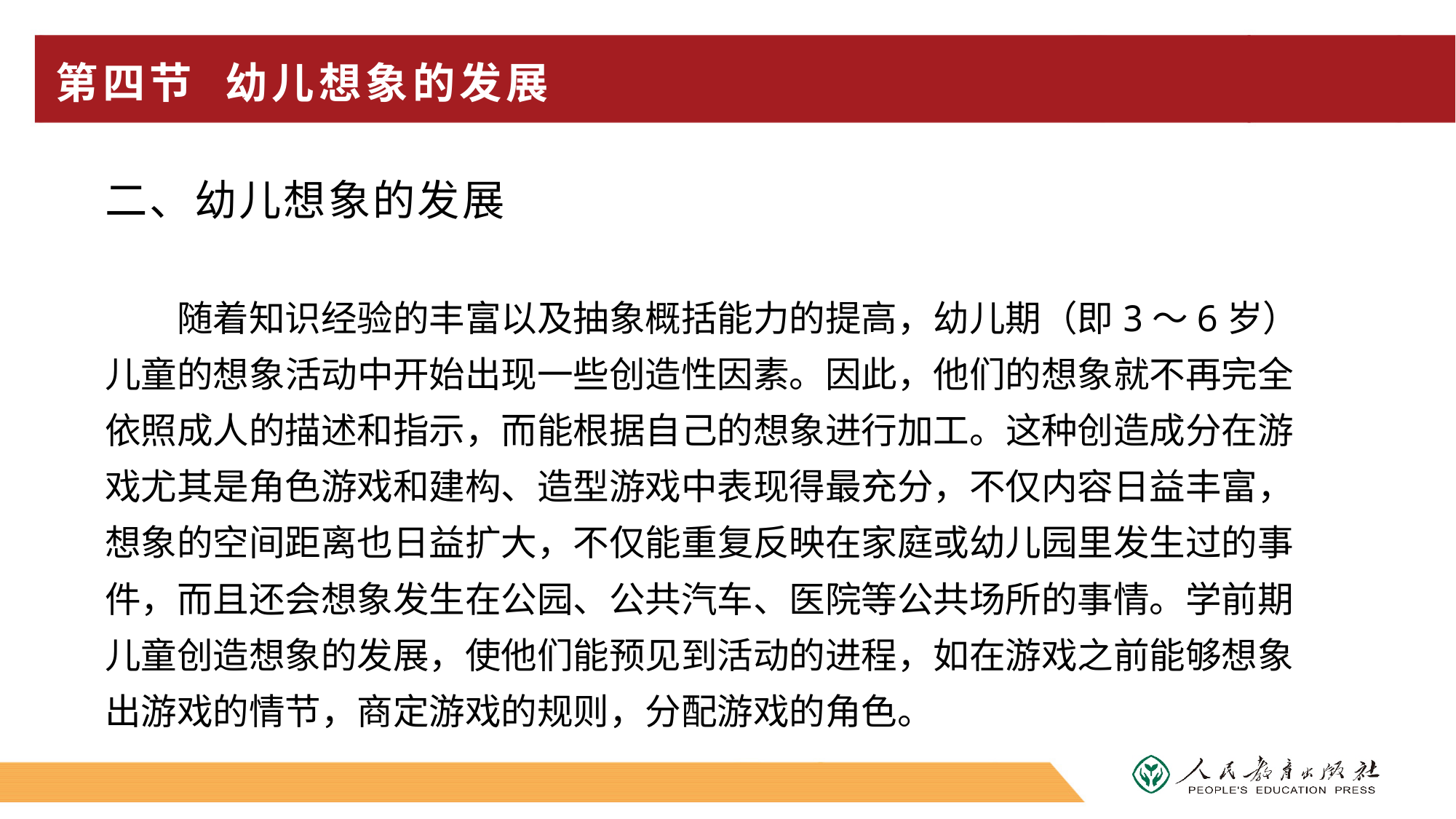

# 第四节  幼儿想象的发展
二、幼儿想象的发展
随着知识经验的丰富以及抽象概括能力的提高，幼儿期（即3～6岁）儿童的想象活动中开始出现一些创造性因素。因此，他们的想象就不再完全依照成人的描述和指示，而能根据自己的想象进行加工。这种创造成分在游戏尤其是角色游戏和建构、造型游戏中表现得最充分，不仅内容日益丰富，想象的空间距离也日益扩大，不仅能重复反映在家庭或幼儿园里发生过的事件，而且还会想象发生在公园、公共汽车、医院等公共场所的事情。学前期儿童创造想象的发展，使他们能预见到活动的进程，如在游戏之前能够想象出游戏的情节，商定游戏的规则，分配游戏的角色。